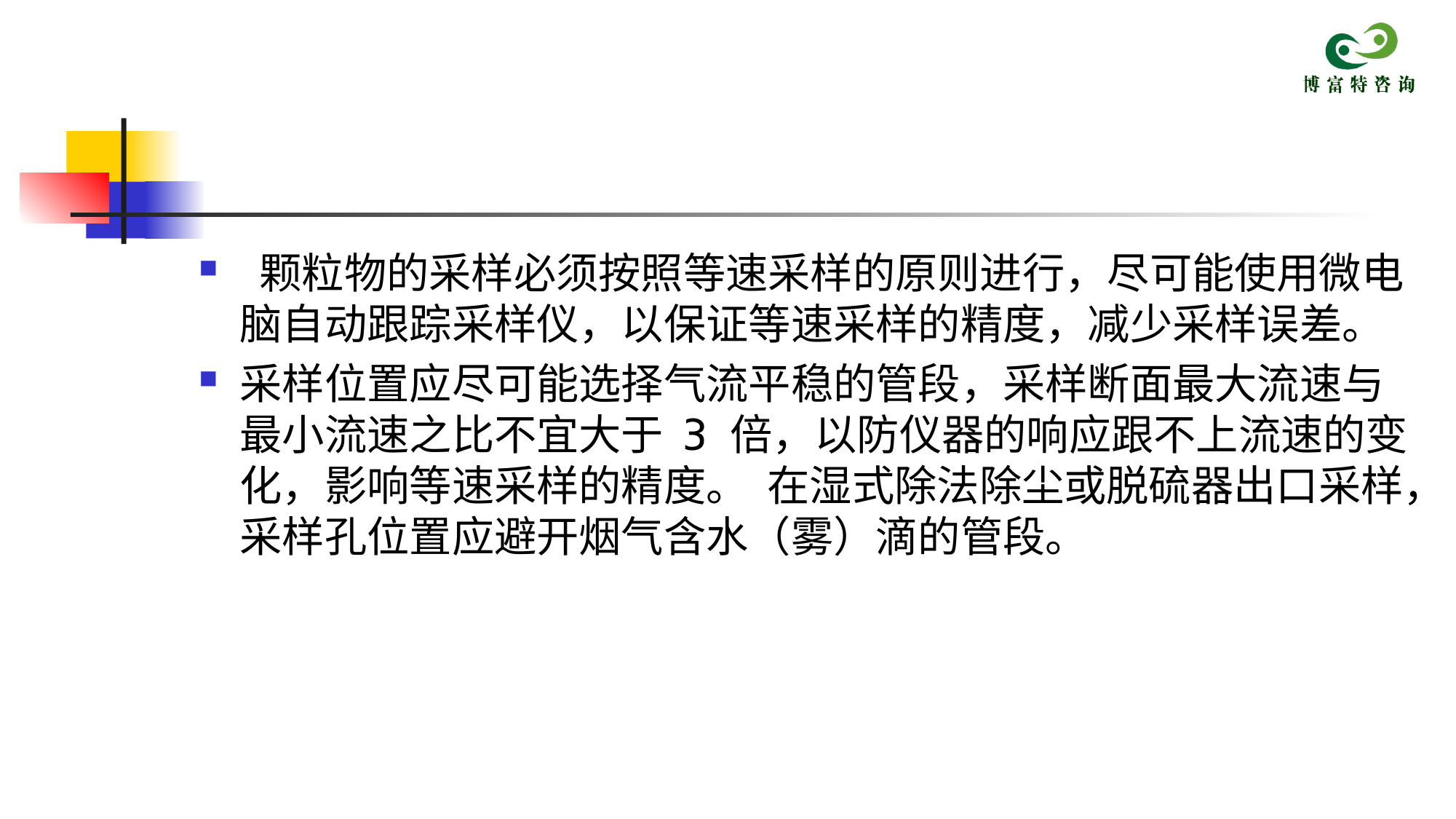

颗粒物的采样必须按照等速采样的原则进行，尽可能使用微电脑自动跟踪采样仪，以保证等速采样的精度，减少采样误差。
采样位置应尽可能选择气流平稳的管段，采样断面最大流速与最小流速之比不宜大于 3 倍，以防仪器的响应跟不上流速的变化，影响等速采样的精度。  在湿式除法除尘或脱硫器出口采样，采样孔位置应避开烟气含水（雾）滴的管段。